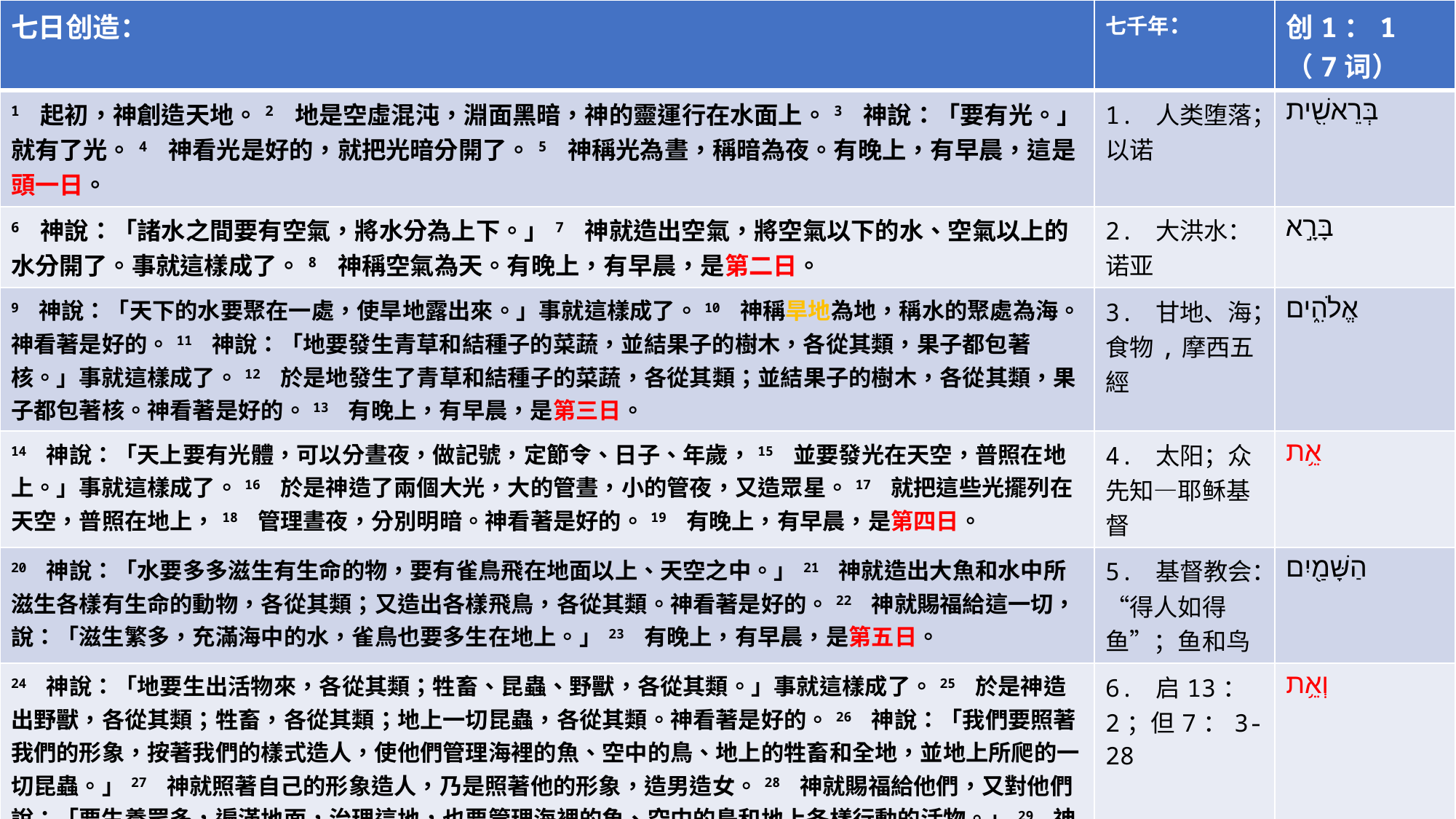

| 七日创造： | 七千年： | 创1：1（7词） |
| --- | --- | --- |
| 1 起初，神創造天地。2 地是空虛混沌，淵面黑暗，神的靈運行在水面上。3 神說：「要有光。」就有了光。4 神看光是好的，就把光暗分開了。5 神稱光為晝，稱暗為夜。有晚上，有早晨，這是頭一日。 | 1. 人类堕落；以诺 | בְּרֵאשִׁ֖ית |
| 6 神說：「諸水之間要有空氣，將水分為上下。」7 神就造出空氣，將空氣以下的水、空氣以上的水分開了。事就這樣成了。8 神稱空氣為天。有晚上，有早晨，是第二日。 | 2. 大洪水：诺亚 | בָּרָ֣א |
| 9 神說：「天下的水要聚在一處，使旱地露出來。」事就這樣成了。10 神稱旱地為地，稱水的聚處為海。神看著是好的。11 神說：「地要發生青草和結種子的菜蔬，並結果子的樹木，各從其類，果子都包著核。」事就這樣成了。12 於是地發生了青草和結種子的菜蔬，各從其類；並結果子的樹木，各從其類，果子都包著核。神看著是好的。13 有晚上，有早晨，是第三日。 | 3. 甘地、海；食物,摩西五經 | אֱלֹהִ֑ים |
| 14 神說：「天上要有光體，可以分晝夜，做記號，定節令、日子、年歲，15 並要發光在天空，普照在地上。」事就這樣成了。16 於是神造了兩個大光，大的管晝，小的管夜，又造眾星。17 就把這些光擺列在天空，普照在地上，18 管理晝夜，分別明暗。神看著是好的。19 有晚上，有早晨，是第四日。 | 4. 太阳；众先知—耶稣基督 | אֵ֥ת |
| 20 神說：「水要多多滋生有生命的物，要有雀鳥飛在地面以上、天空之中。」21 神就造出大魚和水中所滋生各樣有生命的動物，各從其類；又造出各樣飛鳥，各從其類。神看著是好的。22 神就賜福給這一切，說：「滋生繁多，充滿海中的水，雀鳥也要多生在地上。」23 有晚上，有早晨，是第五日。 | 5. 基督教会：“得人如得鱼”；鱼和鸟 | הַשָּׁמַ֖יִם |
| 24 神說：「地要生出活物來，各從其類；牲畜、昆蟲、野獸，各從其類。」事就這樣成了。25 於是神造出野獸，各從其類；牲畜，各從其類；地上一切昆蟲，各從其類。神看著是好的。26 神說：「我們要照著我們的形象，按著我們的樣式造人，使他們管理海裡的魚、空中的鳥、地上的牲畜和全地，並地上所爬的一切昆蟲。」27 神就照著自己的形象造人，乃是照著他的形象，造男造女。28 神就賜福給他們，又對他們說：「要生養眾多，遍滿地面，治理這地，也要管理海裡的魚、空中的鳥和地上各樣行動的活物。」29 神說：「看哪，我將遍地上一切結種子的菜蔬和一切樹上所結有核的果子，全賜給你們做食物。30 至於地上的走獸和空中的飛鳥，並各樣爬在地上有生命的物，我將青草賜給牠們做食物。」事就這樣成了。31 神看著一切所造的都甚好。有晚上，有早晨，是第六日。​ | 6. 启13：2；但7：3-28 | וְאֵ֥ת |
| 1 天地萬物都造齊了。2 到第七日，神造物的工已經完畢，就在第七日歇了他一切的工，安息了。3 神賜福給第七日，定為聖日，因為在這日神歇了他一切創造的工，就安息了。 | 7. 千禧年 | הָאָֽרֶץ |